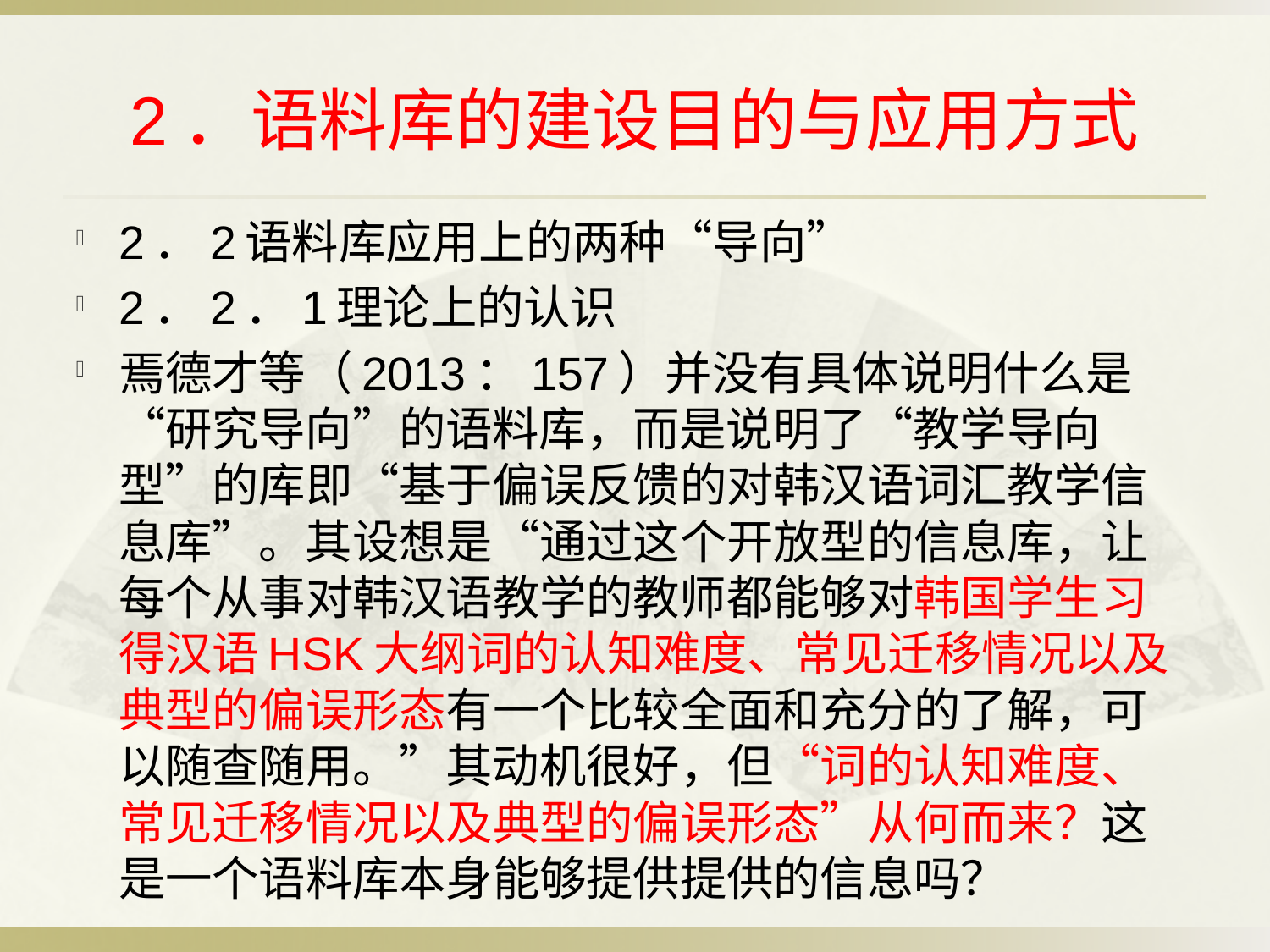

# 2．语料库的建设目的与应用方式
2．2语料库应用上的两种“导向”
2．2．1理论上的认识
焉德才等（2013：157）并没有具体说明什么是“研究导向”的语料库，而是说明了“教学导向型”的库即“基于偏误反馈的对韩汉语词汇教学信息库”。其设想是“通过这个开放型的信息库，让每个从事对韩汉语教学的教师都能够对韩国学生习得汉语HSK大纲词的认知难度、常见迁移情况以及典型的偏误形态有一个比较全面和充分的了解，可以随查随用。”其动机很好，但“词的认知难度、常见迁移情况以及典型的偏误形态”从何而来？这是一个语料库本身能够提供提供的信息吗？